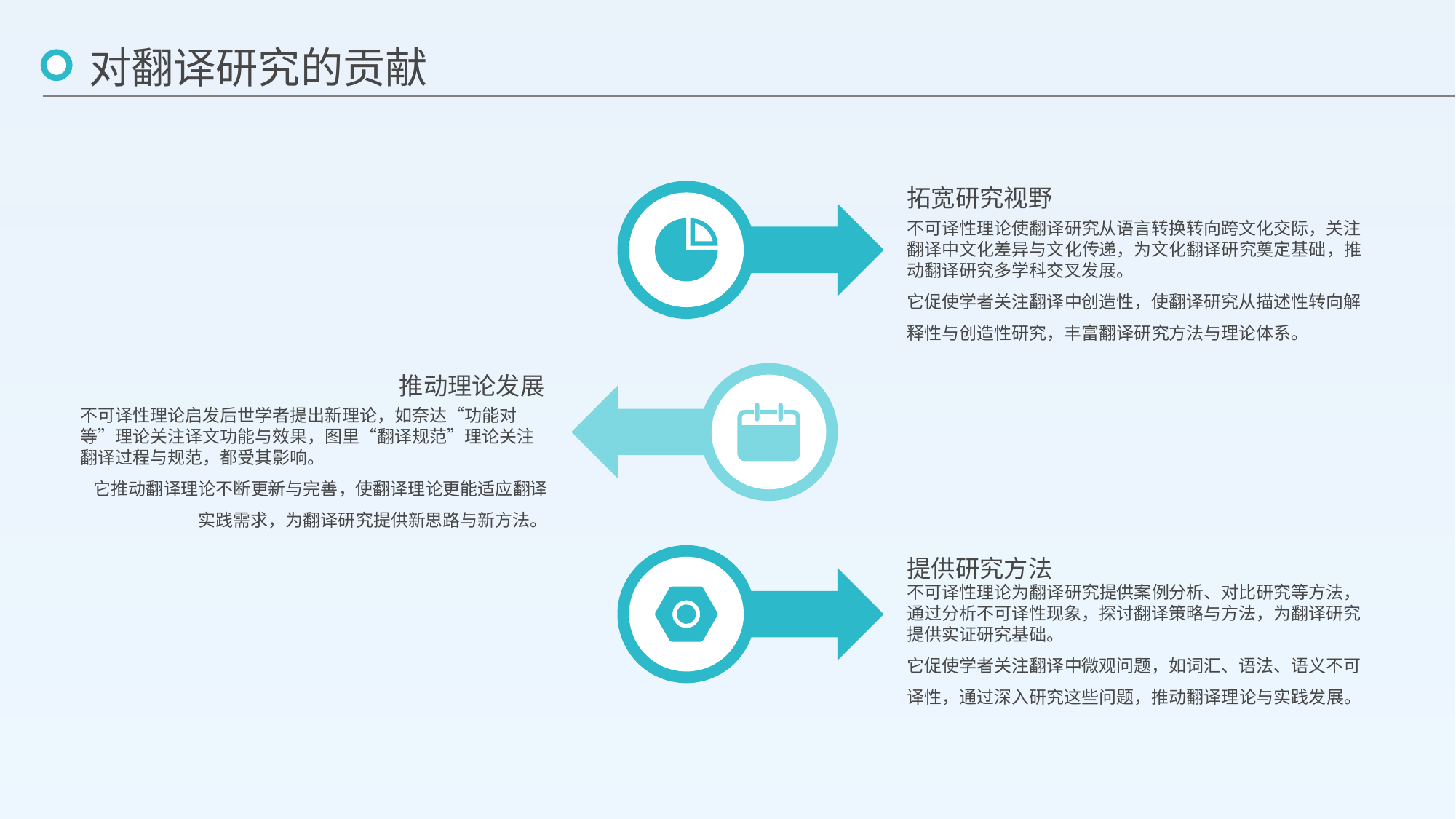

对翻译研究的贡献

拓宽研究视野

不可译性理论使翻译研究从语言转换转向跨文化交际，关注翻译中文化差异与文化传递，为文化翻译研究奠定基础，推动翻译研究多学科交叉发展。
它促使学者关注翻译中创造性，使翻译研究从描述性转向解释性与创造性研究，丰富翻译研究方法与理论体系。

推动理论发展

不可译性理论启发后世学者提出新理论，如奈达“功能对等”理论关注译文功能与效果，图里“翻译规范”理论关注翻译过程与规范，都受其影响。
它推动翻译理论不断更新与完善，使翻译理论更能适应翻译实践需求，为翻译研究提供新思路与新方法。
提供研究方法

不可译性理论为翻译研究提供案例分析、对比研究等方法，通过分析不可译性现象，探讨翻译策略与方法，为翻译研究提供实证研究基础。
它促使学者关注翻译中微观问题，如词汇、语法、语义不可译性，通过深入研究这些问题，推动翻译理论与实践发展。